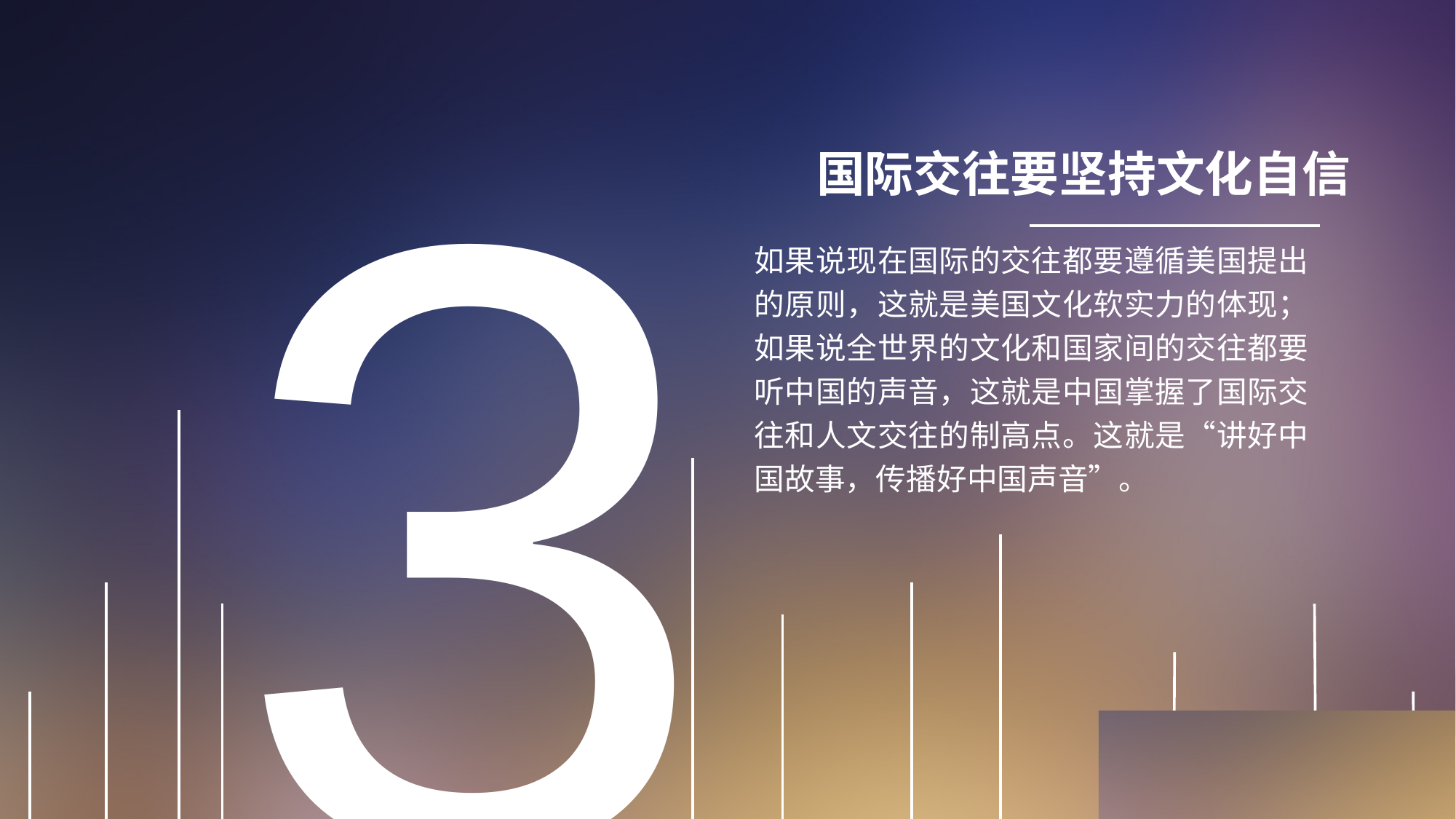

3
国际交往要坚持文化自信
如果说现在国际的交往都要遵循美国提出的原则，这就是美国文化软实力的体现；如果说全世界的文化和国家间的交往都要听中国的声音，这就是中国掌握了国际交往和人文交往的制高点。这就是“讲好中国故事，传播好中国声音”。